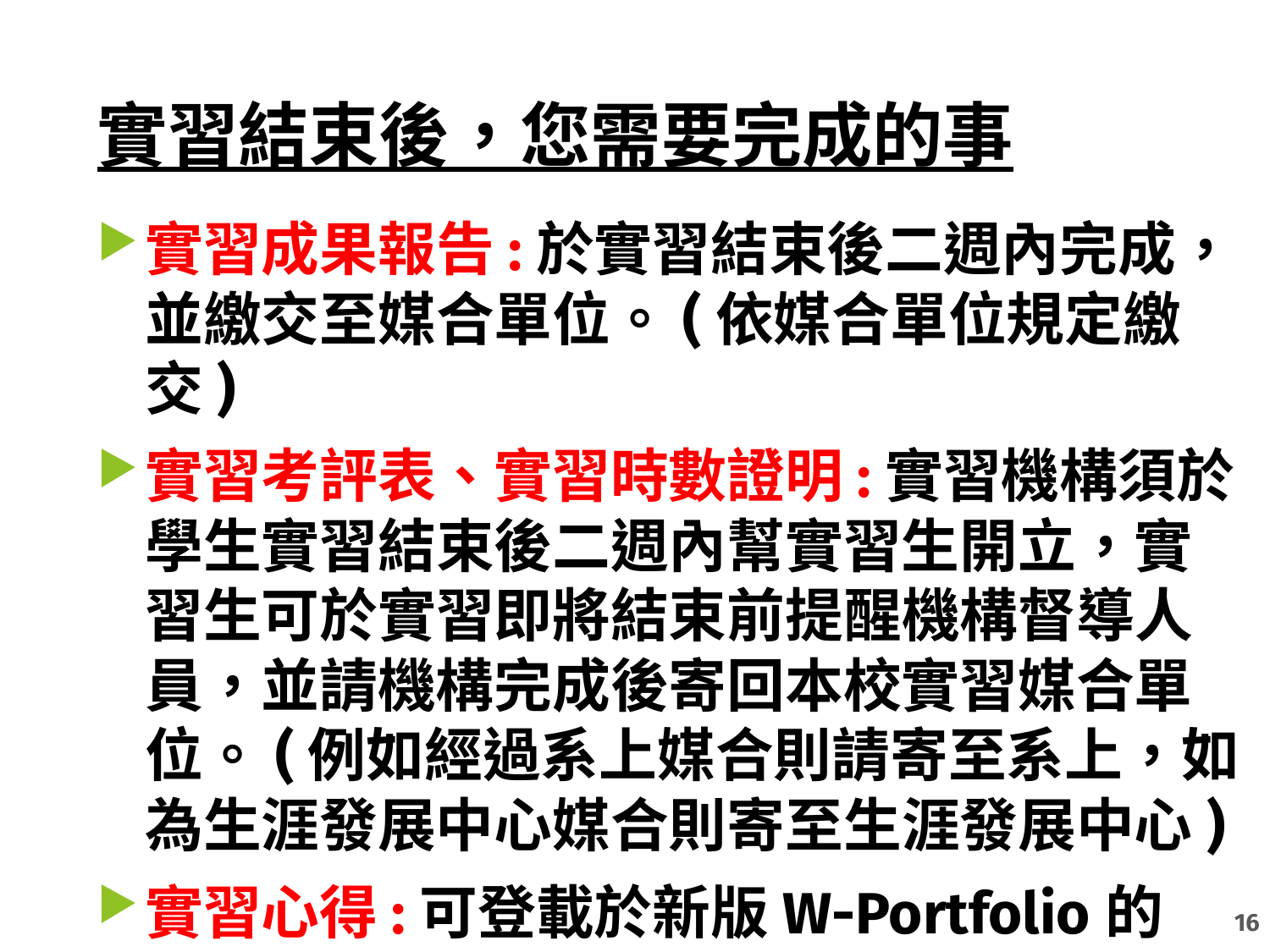

# 實習結束後，您需要完成的事
實習成果報告:於實習結束後二週內完成，並繳交至媒合單位。(依媒合單位規定繳交)
實習考評表、實習時數證明:實習機構須於學生實習結束後二週內幫實習生開立，實習生可於實習即將結束前提醒機構督導人員，並請機構完成後寄回本校實習媒合單位。(例如經過系上媒合則請寄至系上，如為生涯發展中心媒合則寄至生涯發展中心)
實習心得:可登載於新版W-Portfolio的「多元表現」。